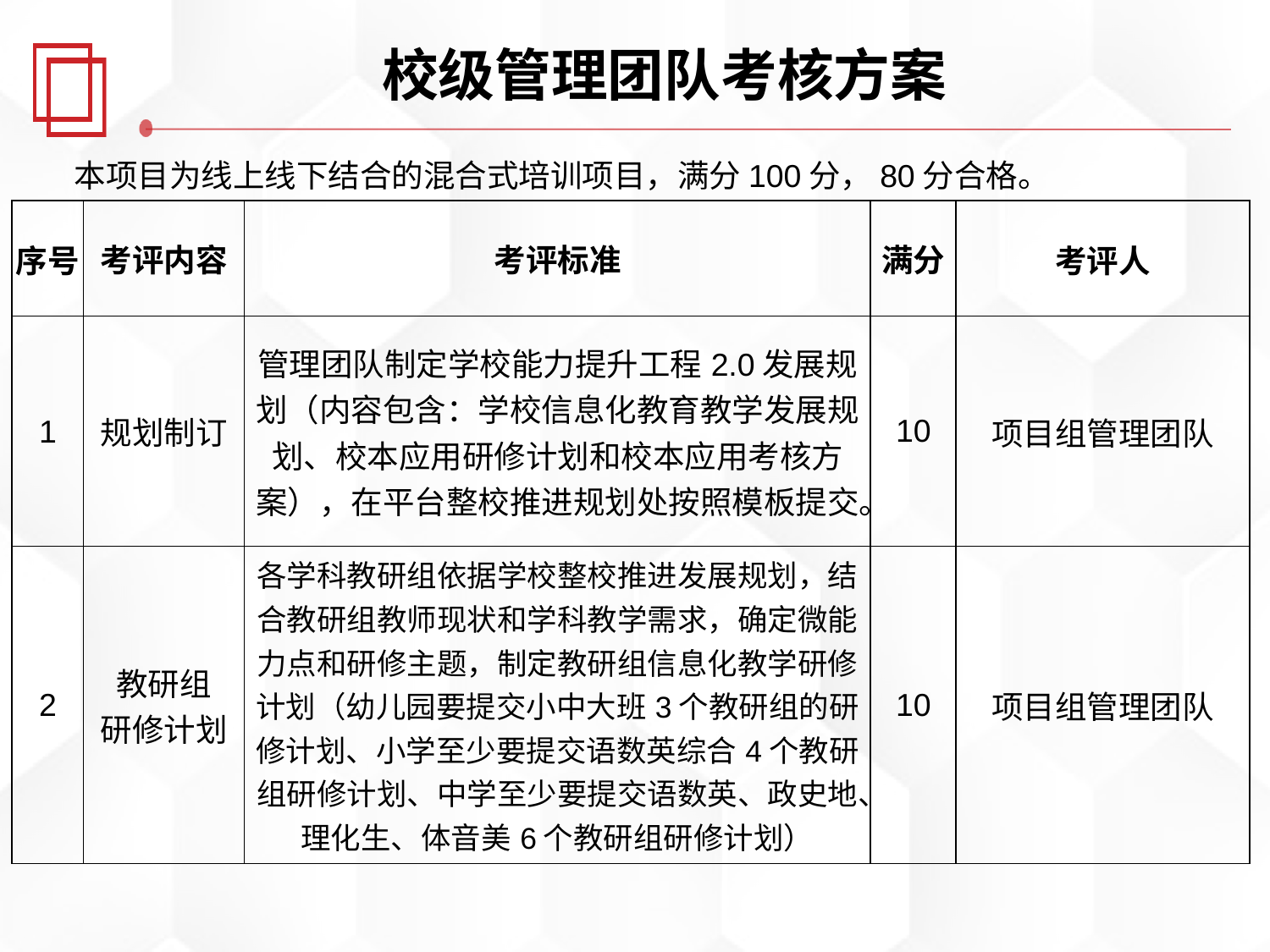

校级管理团队考核方案
本项目为线上线下结合的混合式培训项目，满分100分，80分合格。
| 序号 | 考评内容 | 考评标准 | 满分 | 考评人 |
| --- | --- | --- | --- | --- |
| 1 | 规划制订 | 管理团队制定学校能力提升工程2.0发展规划（内容包含：学校信息化教育教学发展规划、校本应用研修计划和校本应用考核方案），在平台整校推进规划处按照模板提交。 | 10 | 项目组管理团队 |
| 2 | 教研组 研修计划 | 各学科教研组依据学校整校推进发展规划，结合教研组教师现状和学科教学需求，确定微能力点和研修主题，制定教研组信息化教学研修计划（幼儿园要提交小中大班3个教研组的研修计划、小学至少要提交语数英综合4个教研组研修计划、中学至少要提交语数英、政史地、理化生、体音美6个教研组研修计划） | 10 | 项目组管理团队 |